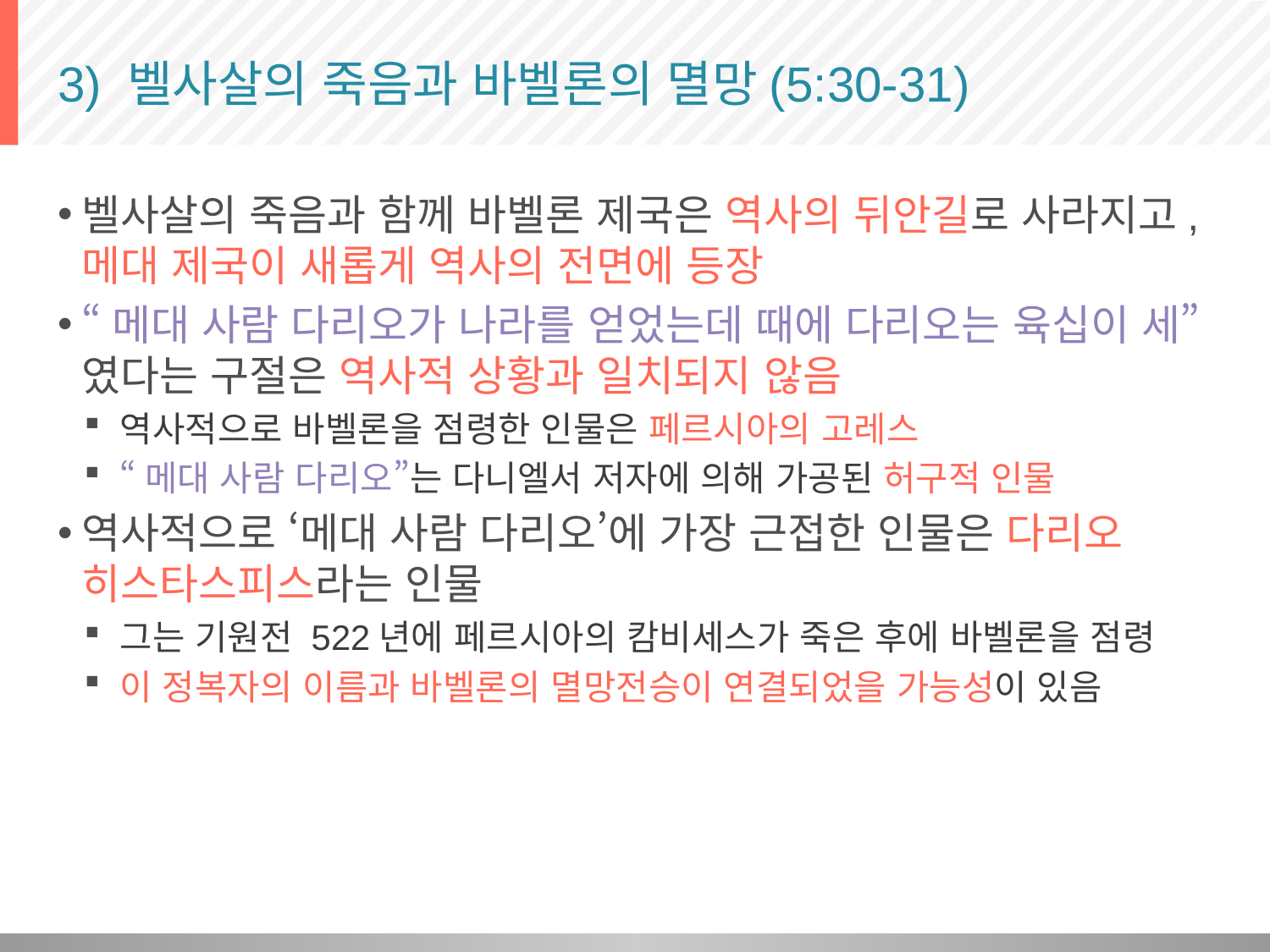

# 3) 벨사살의 죽음과 바벨론의 멸망(5:30-31)
벨사살의 죽음과 함께 바벨론 제국은 역사의 뒤안길로 사라지고, 메대 제국이 새롭게 역사의 전면에 등장
“메대 사람 다리오가 나라를 얻었는데 때에 다리오는 육십이 세”였다는 구절은 역사적 상황과 일치되지 않음
역사적으로 바벨론을 점령한 인물은 페르시아의 고레스
“메대 사람 다리오”는 다니엘서 저자에 의해 가공된 허구적 인물
역사적으로 ‘메대 사람 다리오’에 가장 근접한 인물은 다리오 히스타스피스라는 인물
그는 기원전 522년에 페르시아의 캄비세스가 죽은 후에 바벨론을 점령
이 정복자의 이름과 바벨론의 멸망전승이 연결되었을 가능성이 있음